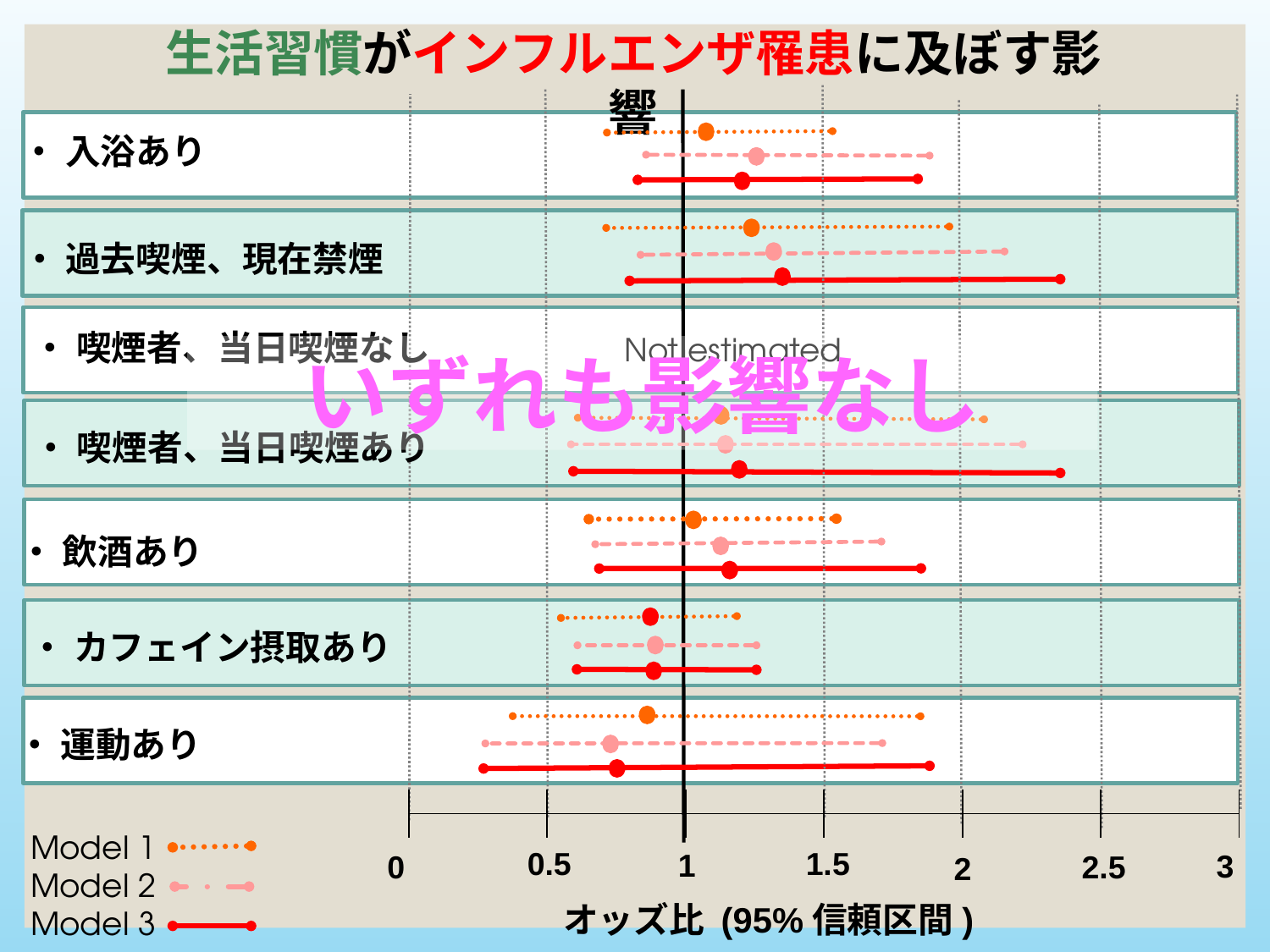

生活習慣がインフルエンザ罹患に及ぼす影響

0.5
1.5
1
3
0
2

オッズ比 (95%信頼区間)

・ 入浴あり

・ 過去喫煙、現在禁煙

・ 喫煙者、当日喫煙なし
Not estimated
いずれも影響なし

・ 喫煙者、当日喫煙あり

・ 飲酒あり

・ カフェイン摂取あり

・ 運動あり

|  |  |  |  |  |  |  |  |  |  |  |  |
| --- | --- | --- | --- | --- | --- | --- | --- | --- | --- | --- | --- |
|  |  |  |  |  |  |  |  |  |  |  |  |
Model 1
Model 2
Model 3
2.5